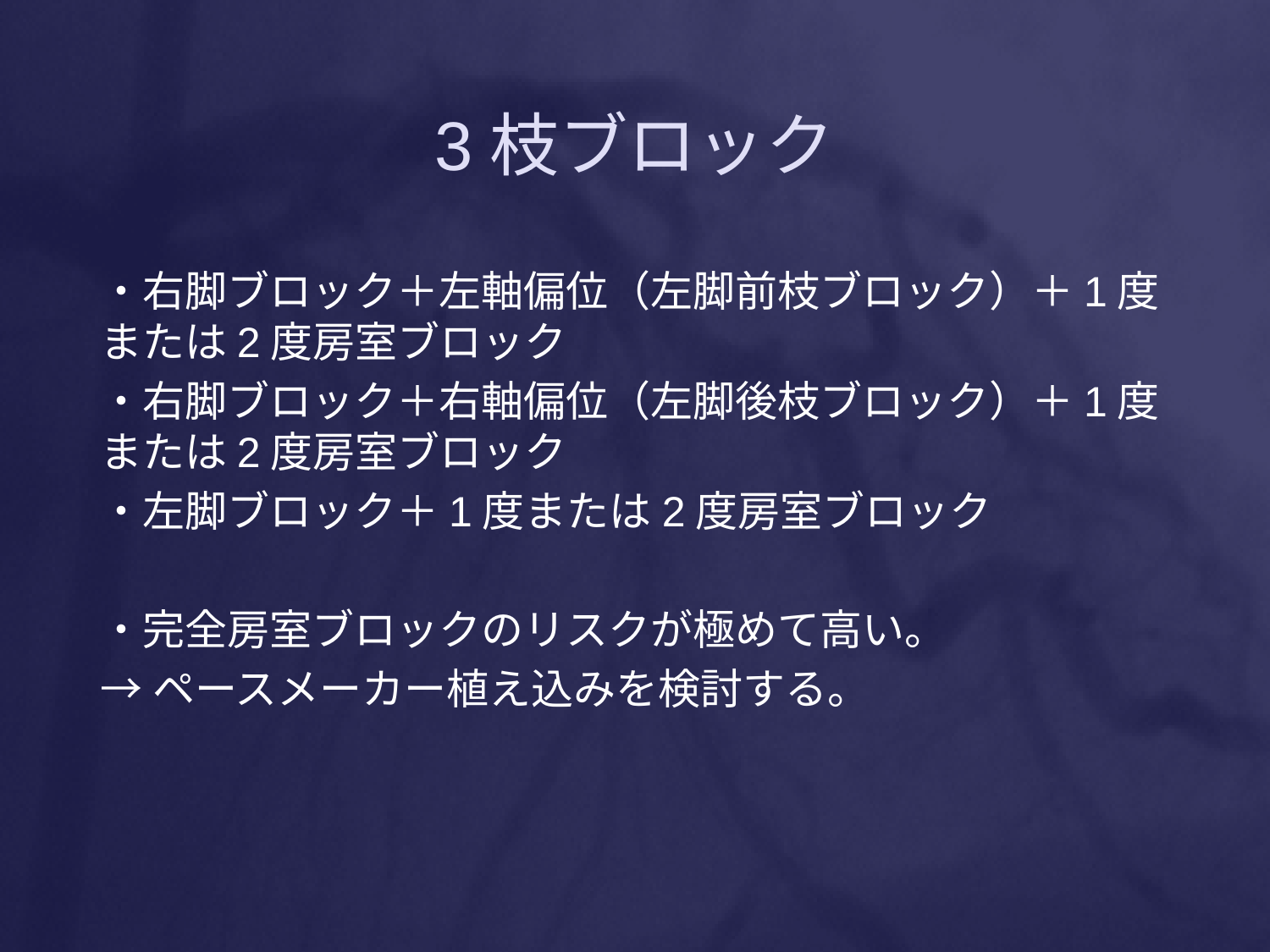

# 3枝ブロック
・右脚ブロック＋左軸偏位（左脚前枝ブロック）＋1度または2度房室ブロック
・右脚ブロック＋右軸偏位（左脚後枝ブロック）＋1度または2度房室ブロック
・左脚ブロック＋1度または2度房室ブロック

・完全房室ブロックのリスクが極めて高い。
→ペースメーカー植え込みを検討する。